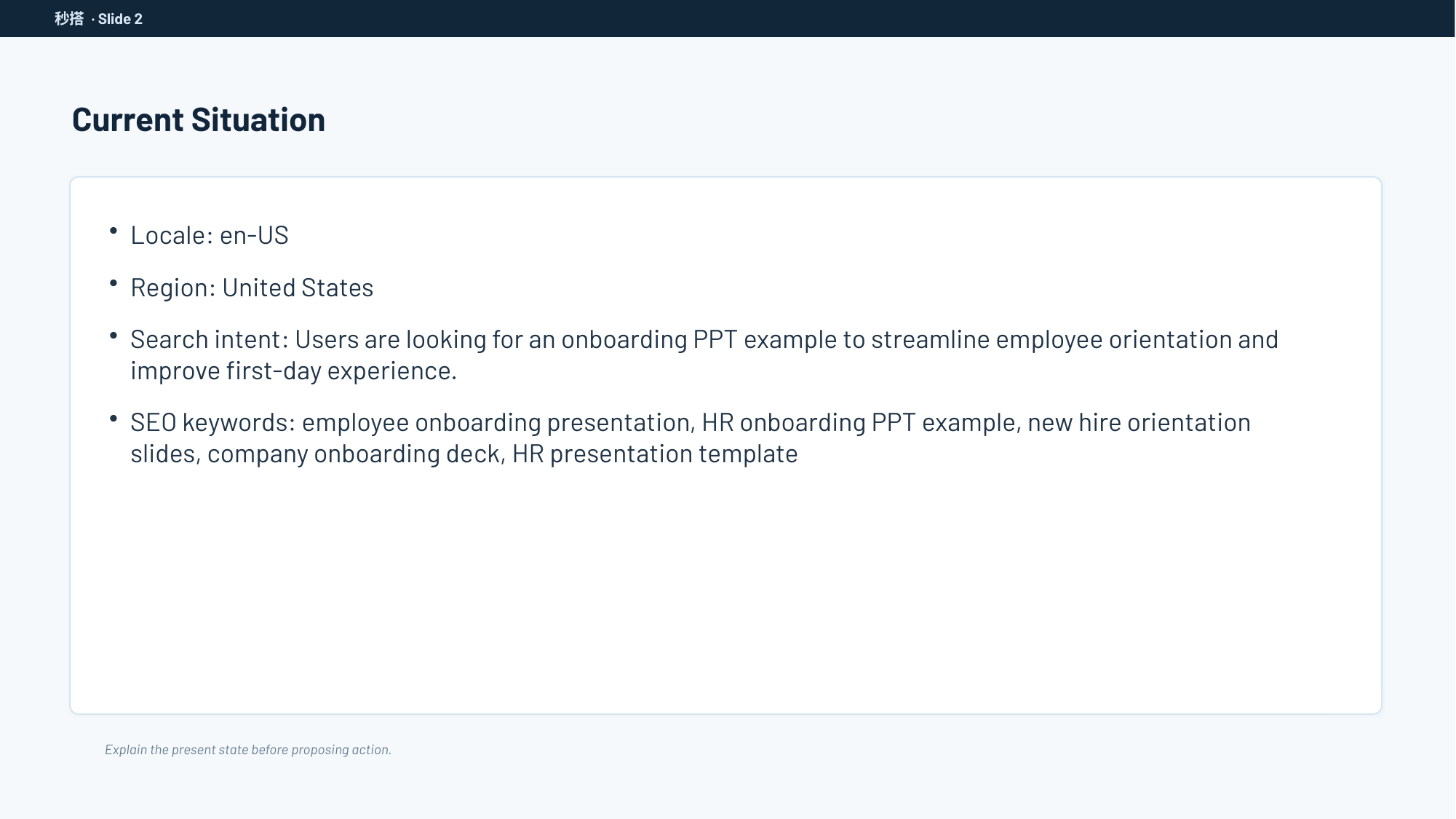

秒搭 · Slide 2
Current Situation

Locale: en-US
Region: United States
Search intent: Users are looking for an onboarding PPT example to streamline employee orientation and improve first-day experience.
SEO keywords: employee onboarding presentation, HR onboarding PPT example, new hire orientation slides, company onboarding deck, HR presentation template
Explain the present state before proposing action.